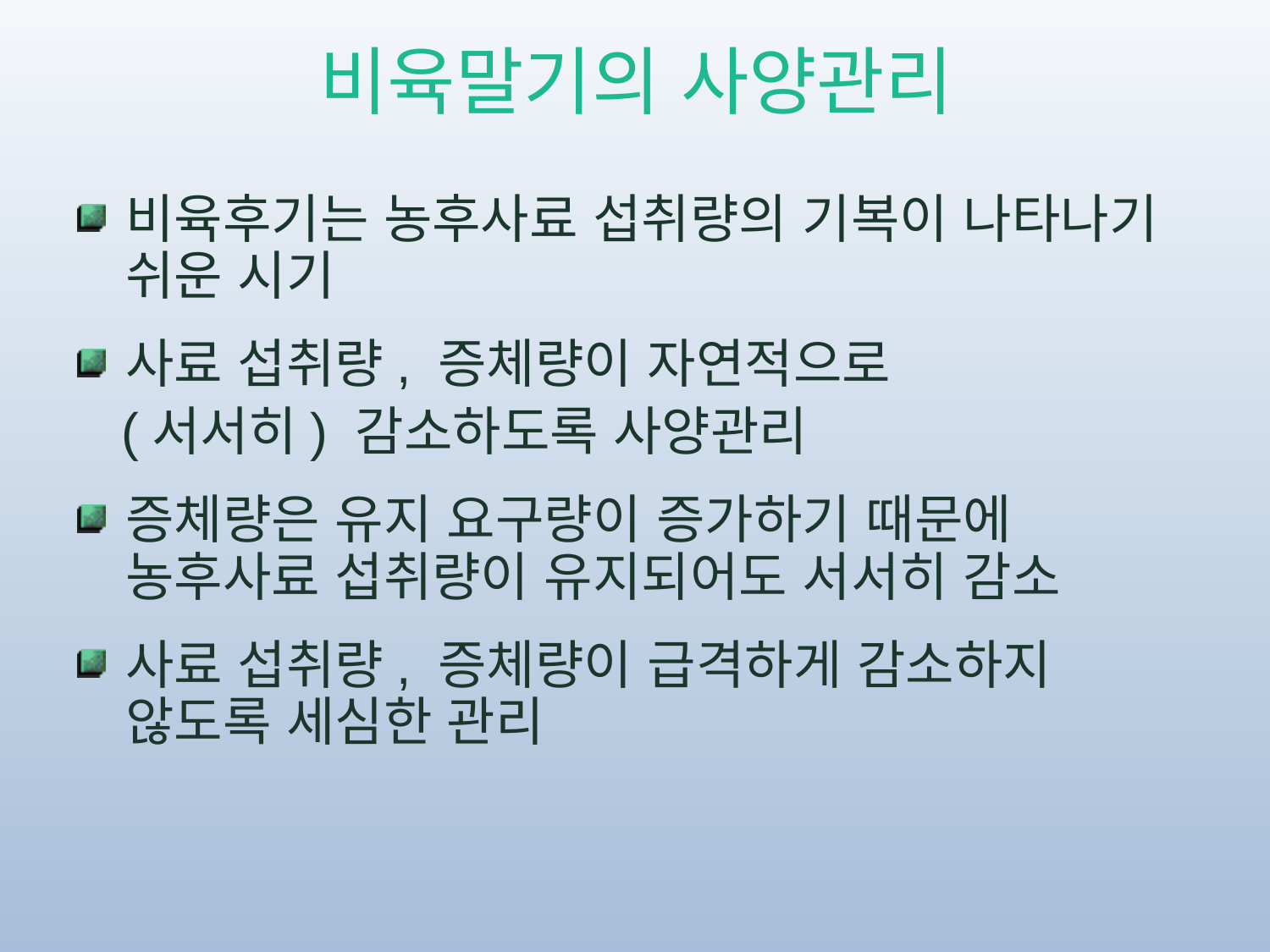

# 비육말기의 사양관리
비육후기는 농후사료 섭취량의 기복이 나타나기 쉬운 시기

사료 섭취량, 증체량이 자연적으로
   (서서히) 감소하도록 사양관리

증체량은 유지 요구량이 증가하기 때문에 농후사료 섭취량이 유지되어도 서서히 감소

사료 섭취량, 증체량이 급격하게 감소하지 않도록 세심한 관리